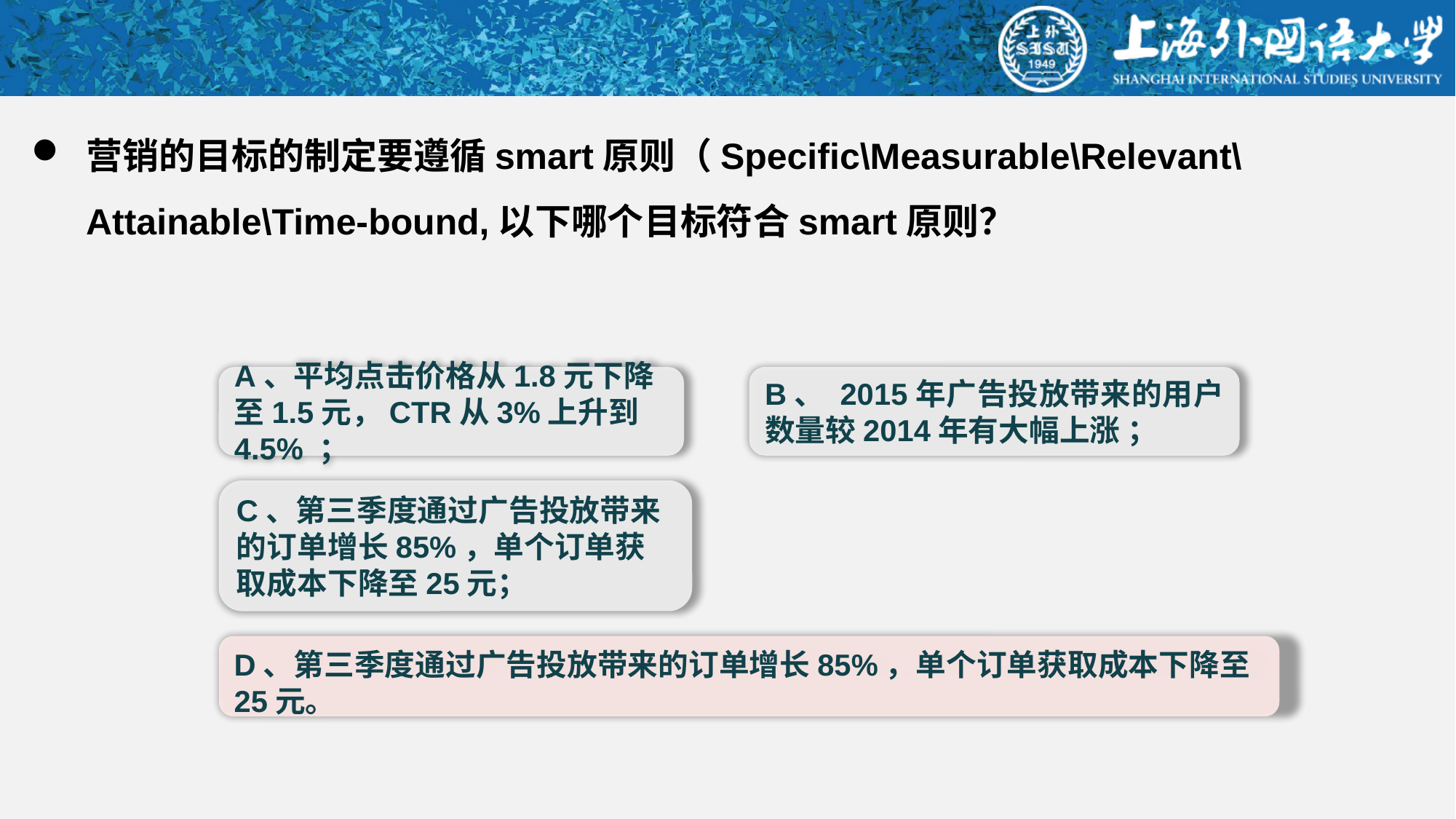

#
营销的目标的制定要遵循smart原则（Specific\Measurable\Relevant\ Attainable\Time-bound,以下哪个目标符合smart原则？

A、平均点击价格从1.8元下降至1.5元，CTR从3%上升到4.5% ；
B、 2015年广告投放带来的用户数量较2014年有大幅上涨 ；
C、第三季度通过广告投放带来的订单增长85%，单个订单获取成本下降至25元；
D、第三季度通过广告投放带来的订单增长85%，单个订单获取成本下降至25元。